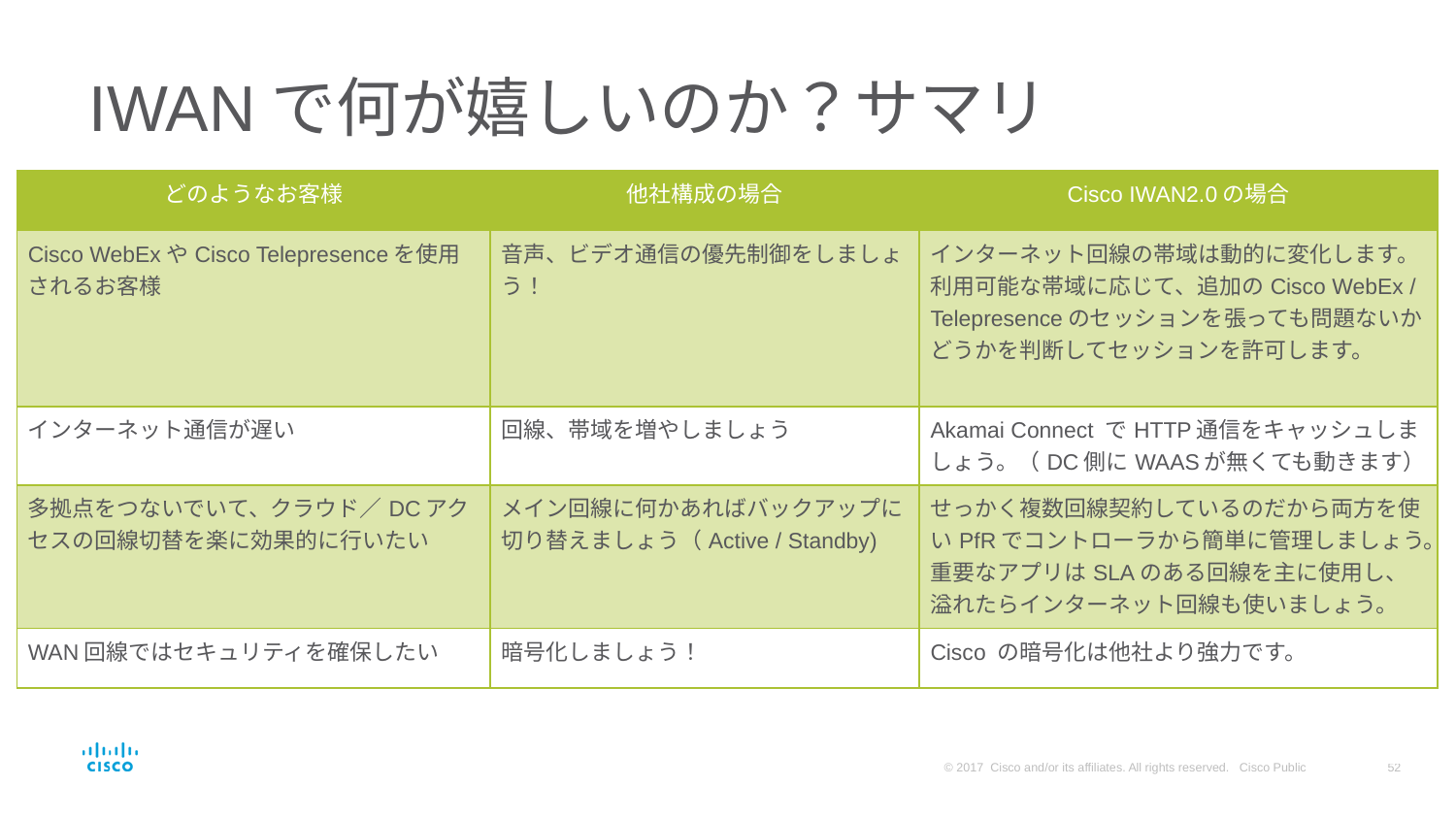

# IWANで何が嬉しいのか？サマリ
| どのようなお客様 | 他社構成の場合 | Cisco IWAN2.0の場合 |
| --- | --- | --- |
| Cisco WebExやCisco Telepresenceを使用されるお客様 | 音声、ビデオ通信の優先制御をしましょう！ | インターネット回線の帯域は動的に変化します。利用可能な帯域に応じて、追加のCisco WebEx / Telepresenceのセッションを張っても問題ないかどうかを判断してセッションを許可します。 |
| インターネット通信が遅い | 回線、帯域を増やしましょう | Akamai Connect でHTTP通信をキャッシュしましょう。（DC側にWAASが無くても動きます） |
| 多拠点をつないでいて、クラウド／DCアクセスの回線切替を楽に効果的に行いたい | メイン回線に何かあればバックアップに 切り替えましょう（Active / Standby) | せっかく複数回線契約しているのだから両方を使いPfRでコントローラから簡単に管理しましょう。重要なアプリはSLAのある回線を主に使用し、溢れたらインターネット回線も使いましょう。 |
| WAN回線ではセキュリティを確保したい | 暗号化しましょう！ | Cisco の暗号化は他社より強力です。 |